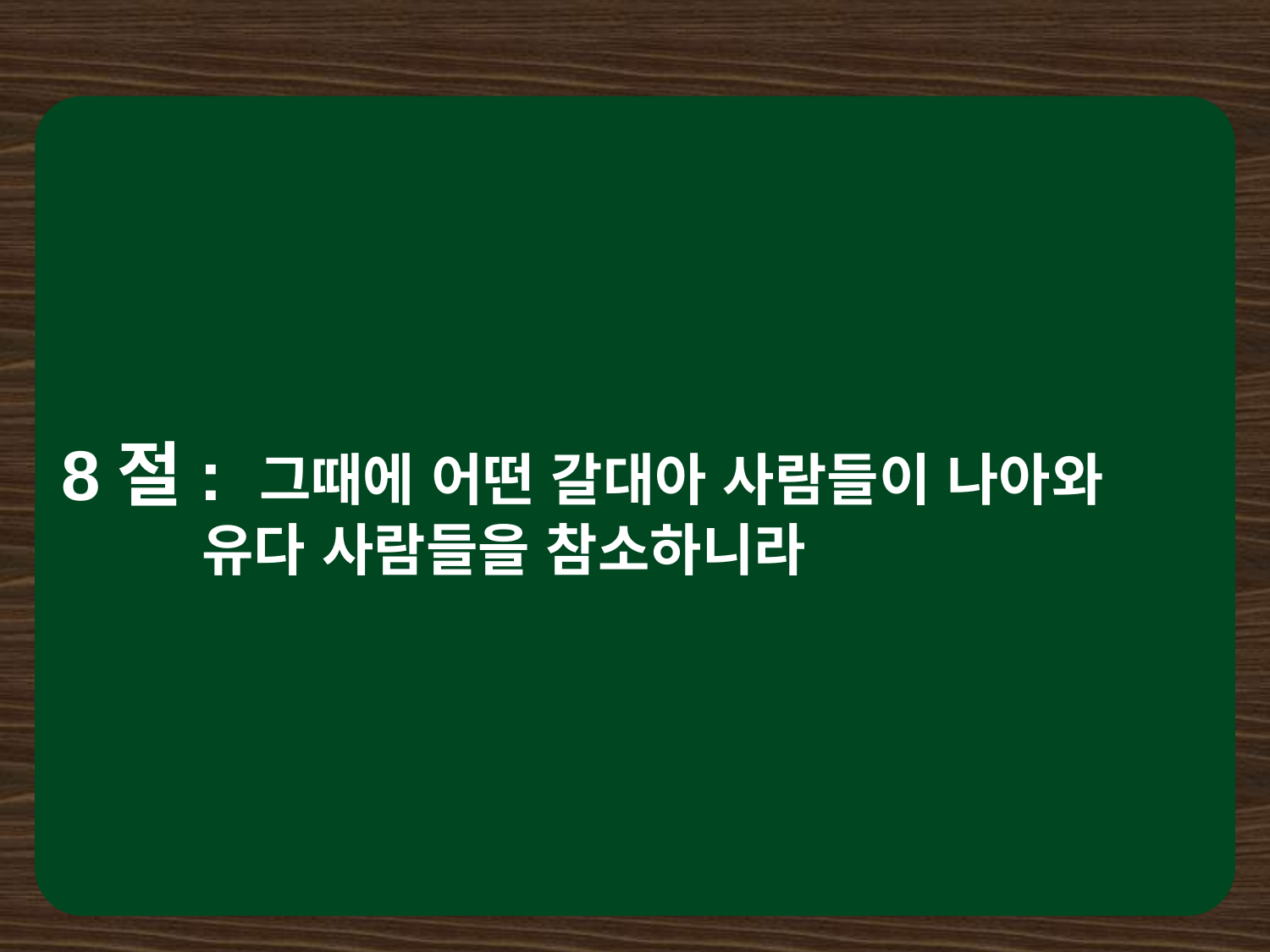

8절: 그때에 어떤 갈대아 사람들이 나아와
        유다 사람들을 참소하니라